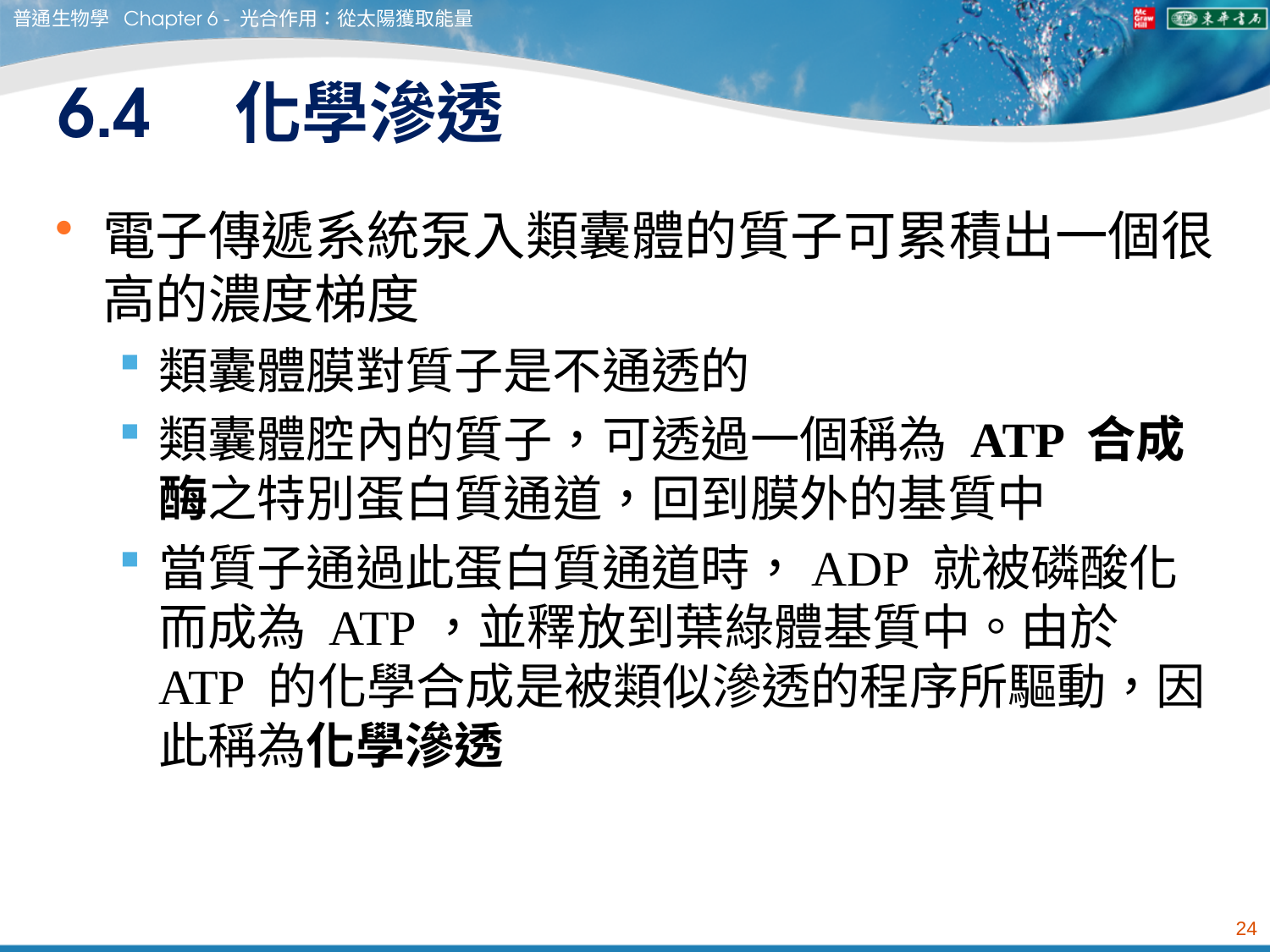

普通生物學  Chapter 6 - 光合作用：從太陽獲取能量
# 6.4　化學滲透
電子傳遞系統泵入類囊體的質子可累積出一個很高的濃度梯度
類囊體膜對質子是不通透的
類囊體腔內的質子，可透過一個稱為 ATP 合成酶之特別蛋白質通道，回到膜外的基質中
當質子通過此蛋白質通道時，ADP 就被磷酸化而成為 ATP，並釋放到葉綠體基質中。由於 ATP 的化學合成是被類似滲透的程序所驅動，因此稱為化學滲透
24